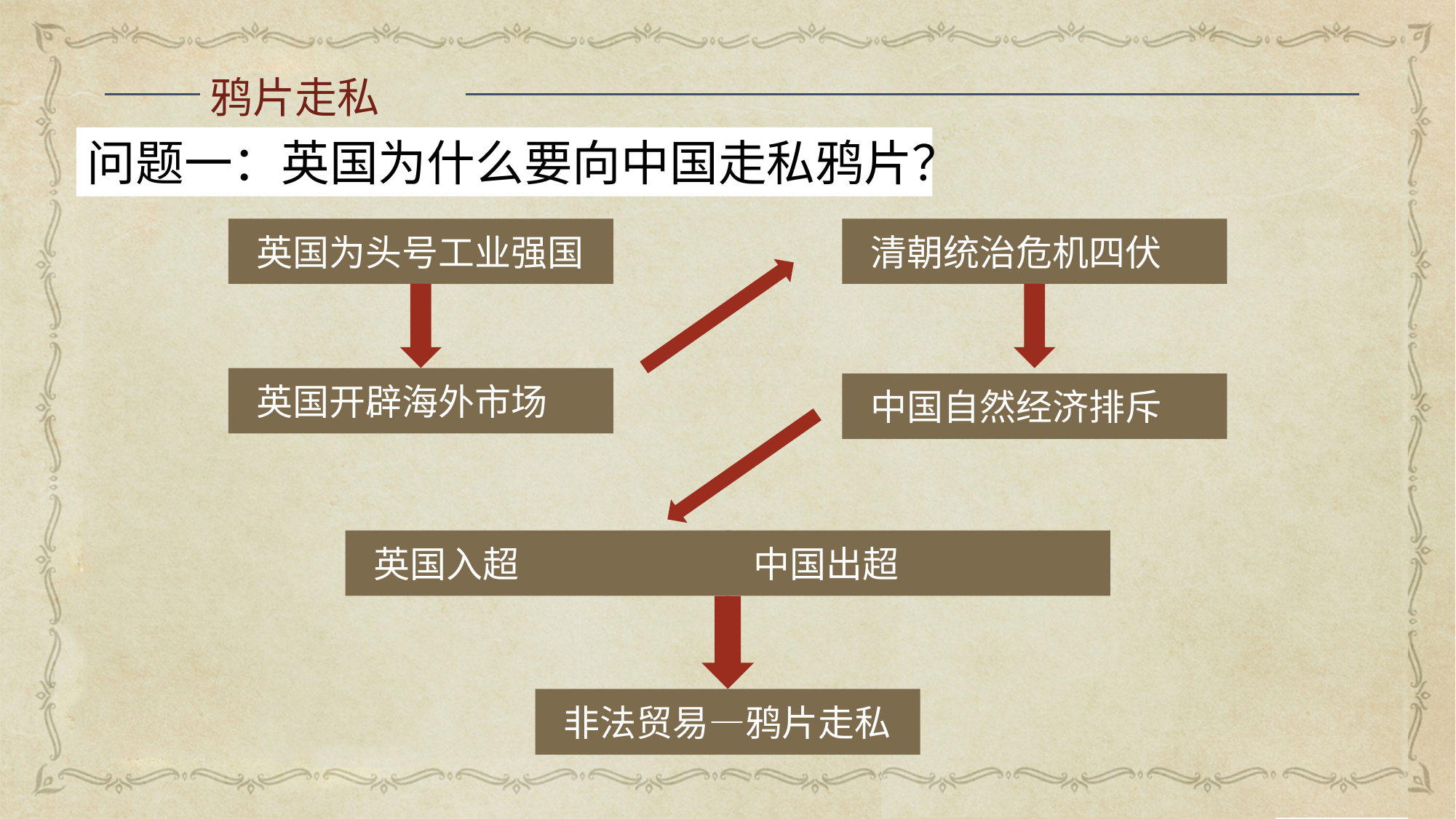

鸦片走私
问题一：英国为什么要向中国走私鸦片？

英国为头号工业强国

清朝统治危机四伏

英国开辟海外市场
中国自然经济排斥

英国入超

中国出超

非法贸易—鸦片走私